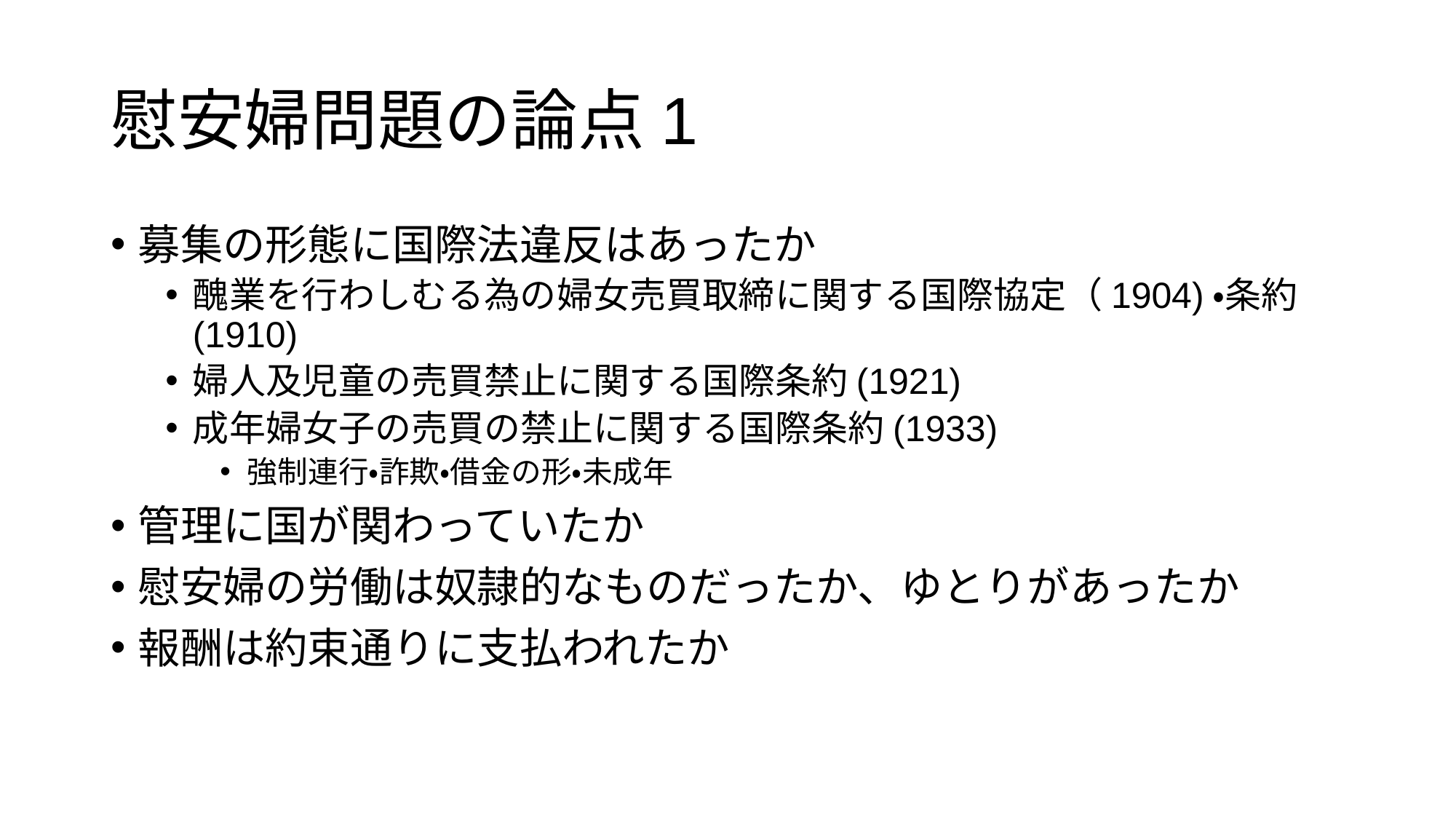

# 慰安婦問題の論点1
募集の形態に国際法違反はあったか
醜業を行わしむる為の婦女売買取締に関する国際協定（1904)・条約(1910)
婦人及児童の売買禁止に関する国際条約(1921)
成年婦女子の売買の禁止に関する国際条約(1933)
強制連行・詐欺・借金の形・未成年
管理に国が関わっていたか
慰安婦の労働は奴隷的なものだったか、ゆとりがあったか
報酬は約束通りに支払われたか